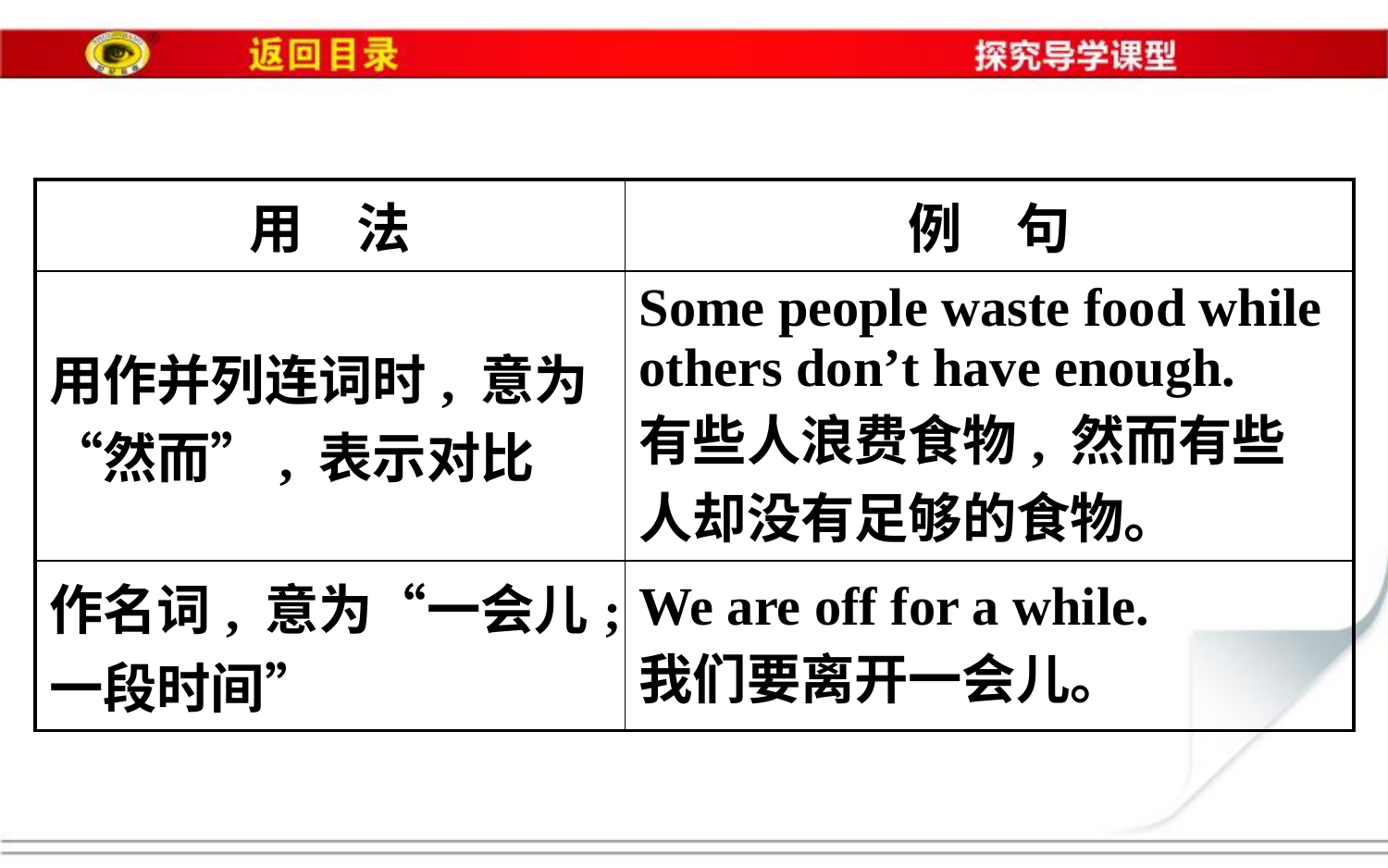

| 用　法 | 例　句 |
| --- | --- |
| 用作并列连词时, 意为“然而”, 表示对比 | Some people waste food while others don’t have enough. 有些人浪费食物, 然而有些人却没有足够的食物。 |
| 作名词, 意为“一会儿;一段时间” | We are off for a while. 我们要离开一会儿。 |